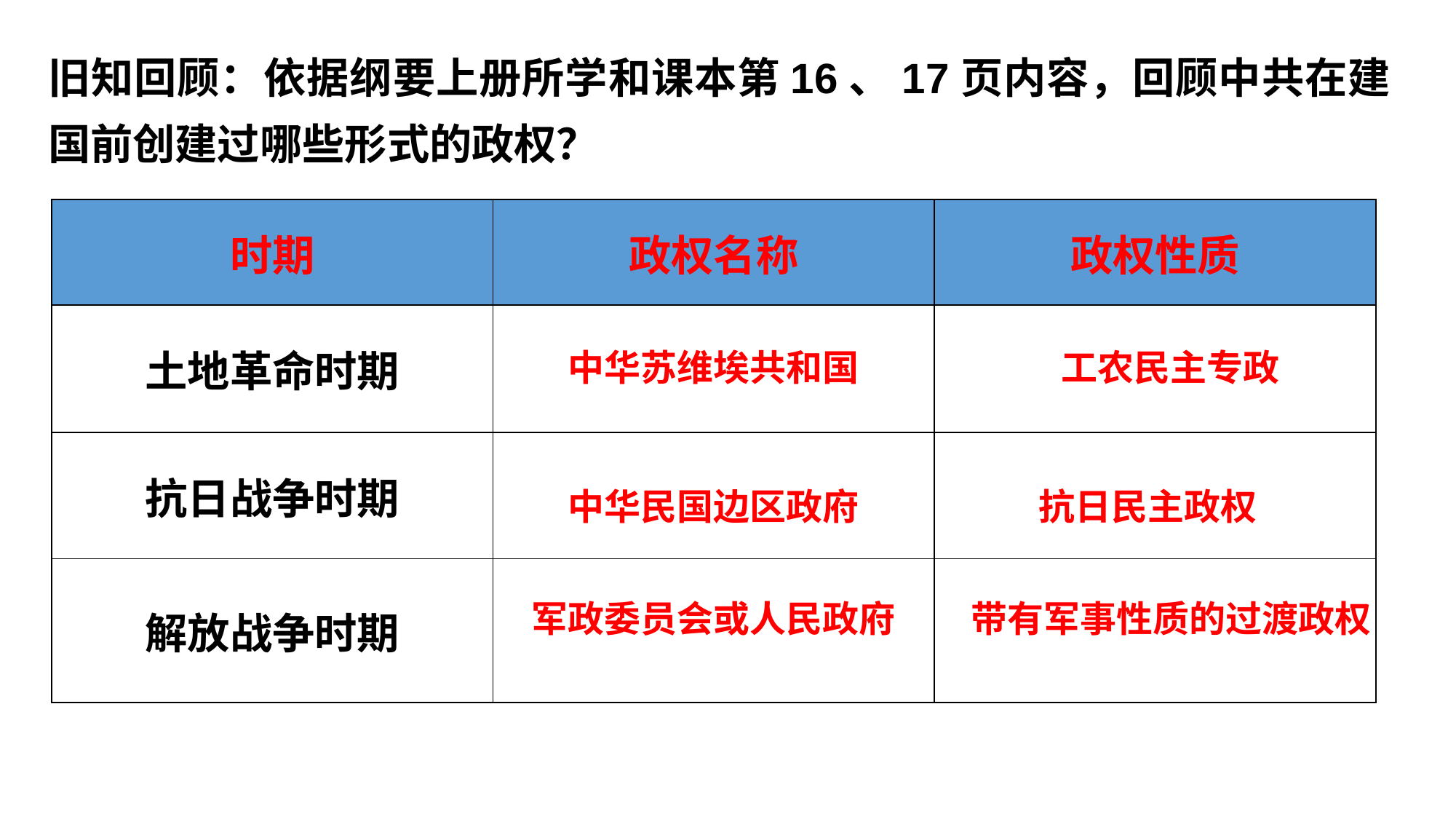

旧知回顾：依据纲要上册所学和课本第16、17页内容，回顾中共在建国前创建过哪些形式的政权？
| 时期 | 政权名称 | 政权性质 |
| --- | --- | --- |
| 土地革命时期 |  |  |
| 抗日战争时期 |  |  |
| 解放战争时期 |  |  |
工农民主专政
中华苏维埃共和国
抗日民主政权
中华民国边区政府
带有军事性质的过渡政权
军政委员会或人民政府